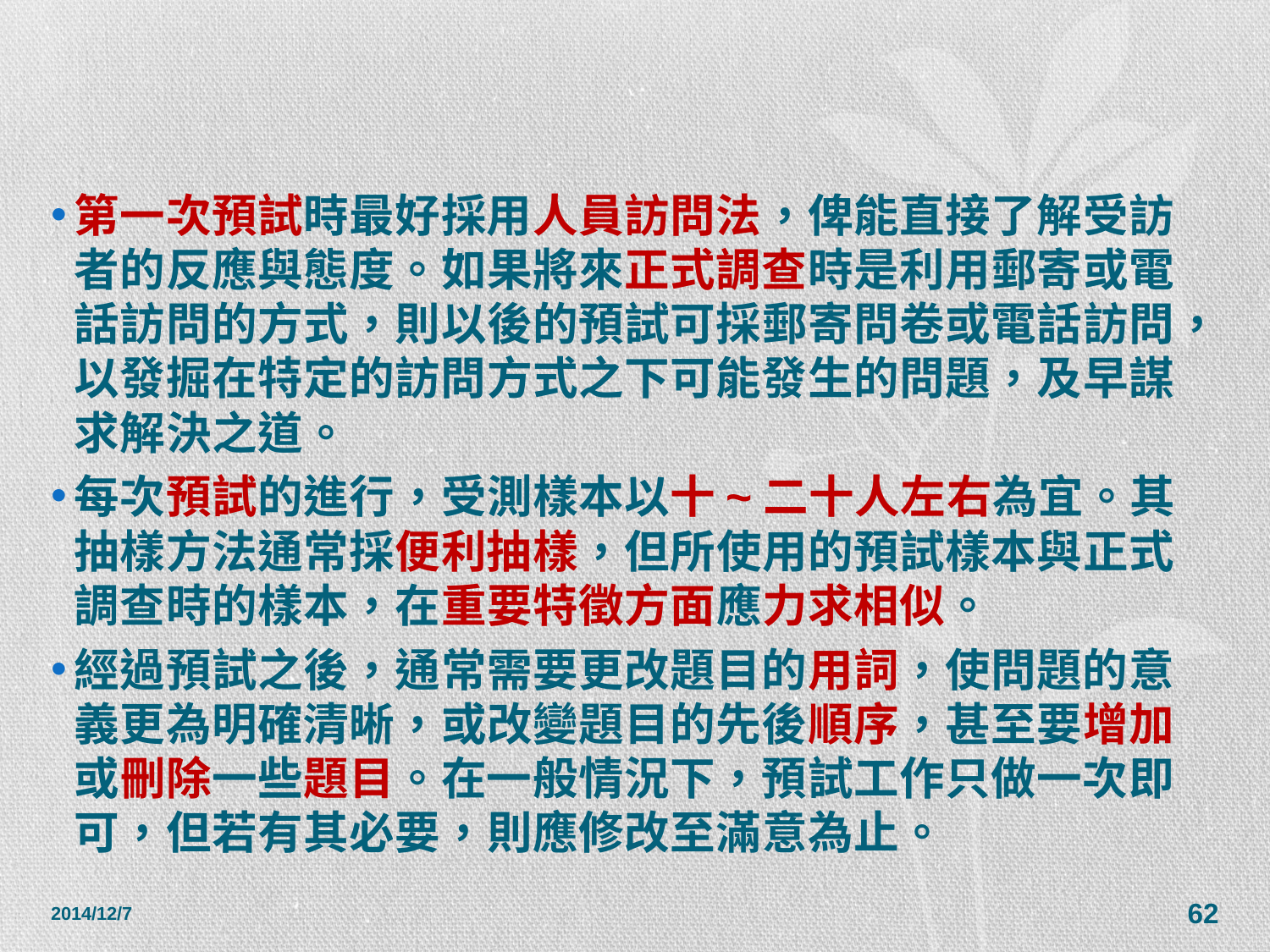

#
第一次預試時最好採用人員訪問法，俾能直接了解受訪者的反應與態度。如果將來正式調查時是利用郵寄或電話訪問的方式，則以後的預試可採郵寄問卷或電話訪問，以發掘在特定的訪問方式之下可能發生的問題，及早謀求解決之道。
每次預試的進行，受測樣本以十~二十人左右為宜。其抽樣方法通常採便利抽樣，但所使用的預試樣本與正式調查時的樣本，在重要特徵方面應力求相似。
經過預試之後，通常需要更改題目的用詞，使問題的意義更為明確清晰，或改變題目的先後順序，甚至要增加或刪除一些題目。在一般情況下，預試工作只做一次即可，但若有其必要，則應修改至滿意為止。
2014/12/7
62